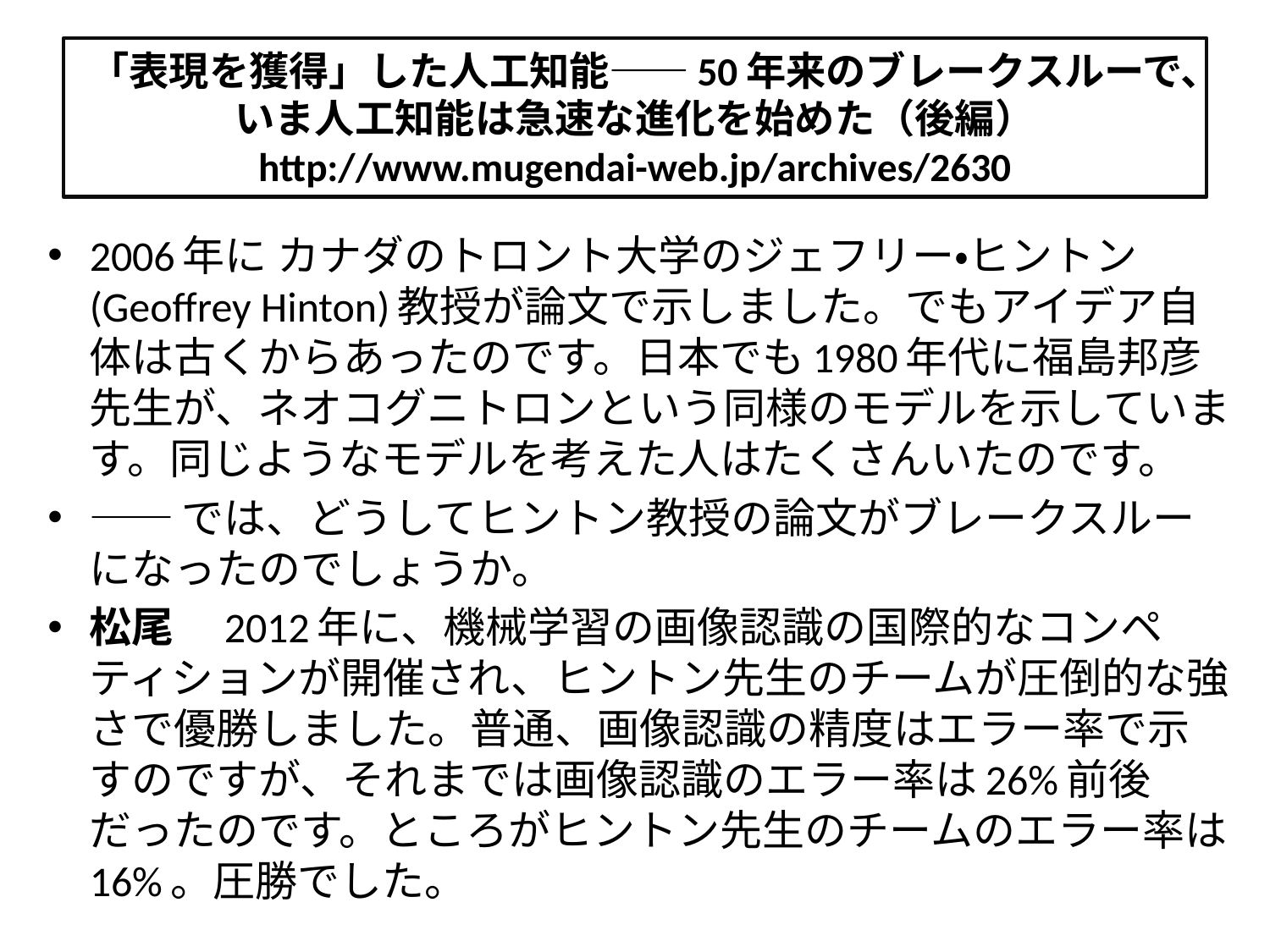

# 「表現を獲得」した人工知能――50年来のブレークスルーで、いま人工知能は急速な進化を始めた（後編） http://www.mugendai-web.jp/archives/2630
2006年に カナダのトロント大学のジェフリー・ヒントン(Geoffrey Hinton)教授が論文で示しました。でもアイデア自体は古くからあったのです。日本でも1980年代に福島邦彦先生が、ネオコグニトロンという同様のモデルを示しています。同じようなモデルを考えた人はたくさんいたのです。
――では、どうしてヒントン教授の論文がブレークスルーになったのでしょうか。
松尾　2012年に、機械学習の画像認識の国際的なコンペティションが開催され、ヒントン先生のチームが圧倒的な強さで優勝しました。普通、画像認識の精度はエラー率で示すのですが、それまでは画像認識のエラー率は26%前後だったのです。ところがヒントン先生のチームのエラー率は16%。圧勝でした。